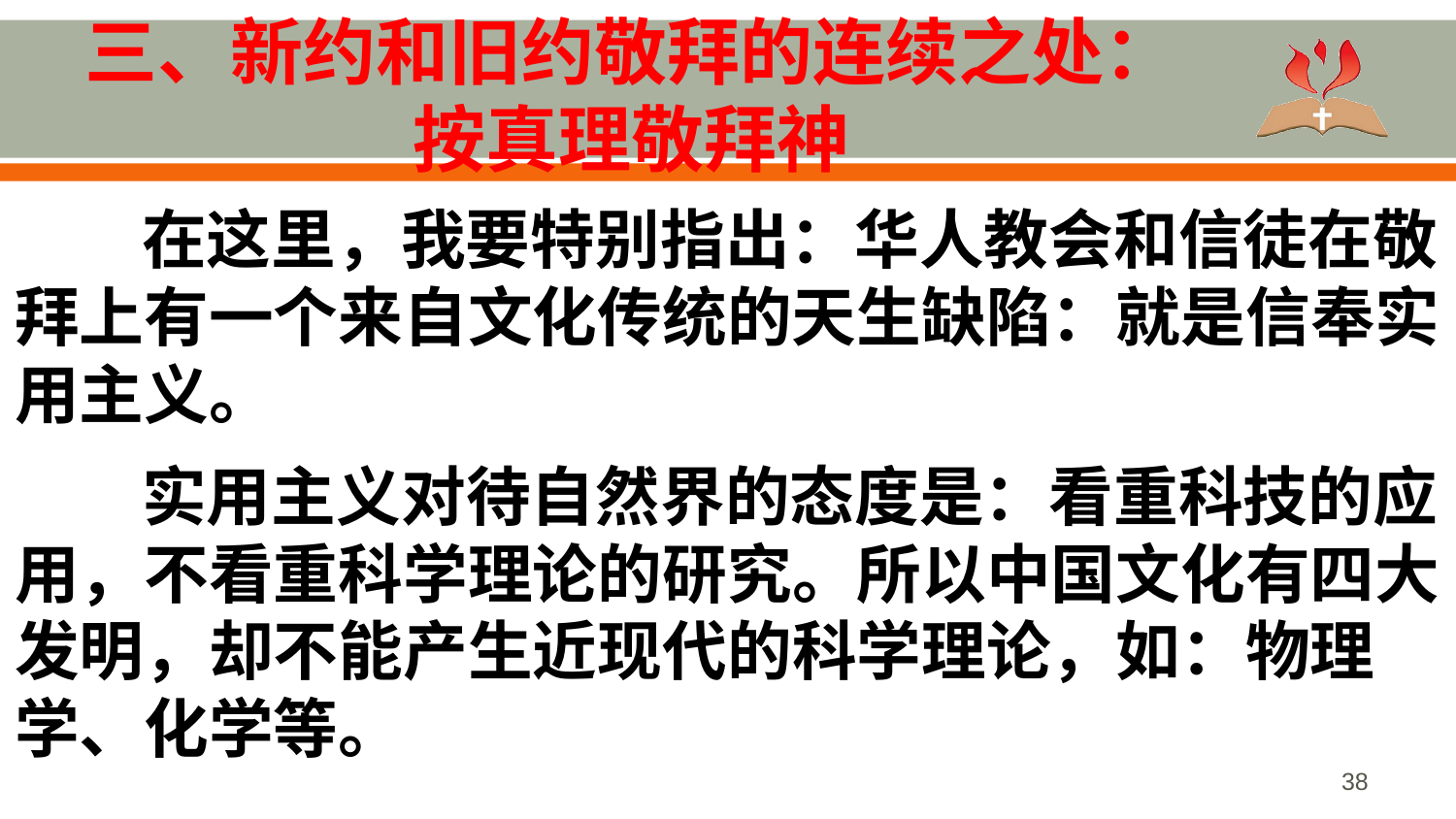

# 三、新约和旧约敬拜的连续之处：按真理敬拜神
在这里，我要特别指出：华人教会和信徒在敬拜上有一个来自文化传统的天生缺陷：就是信奉实用主义。
实用主义对待自然界的态度是：看重科技的应用，不看重科学理论的研究。所以中国文化有四大发明，却不能产生近现代的科学理论，如：物理学、化学等。

38